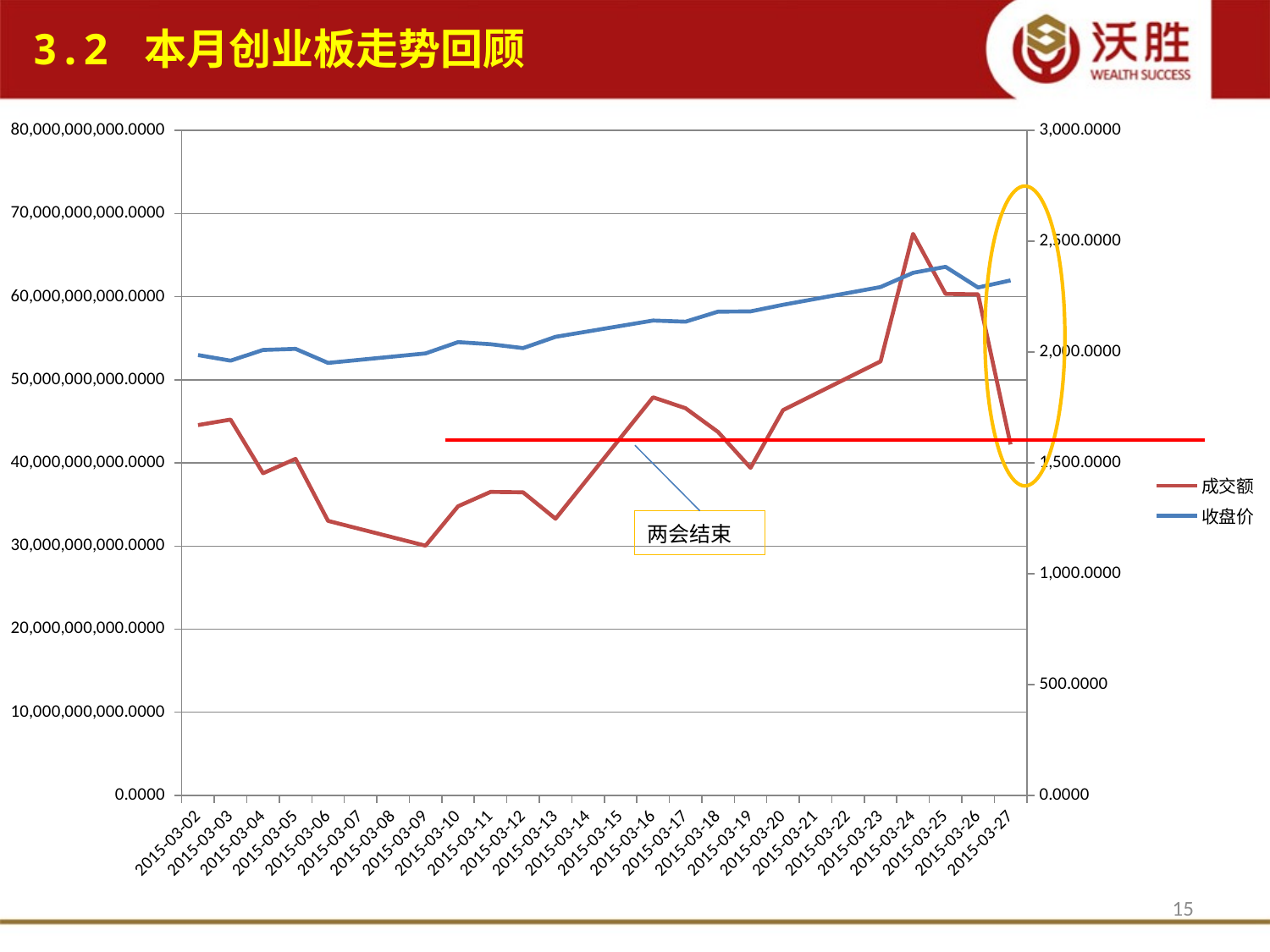

3.2 本月创业板走势回顾

### Chart

| Category | 成交额 | 收盘价 |
|---|---|---|
| 42065 | 44559580039.0999 | 1986.986 |
| 42066 | 45219418526.9 | 1961.743 |
| 42067 | 38762507221.8 | 2009.827 |
| 42068 | 40497958684.1999 | 2014.786 |
| 42069 | 33028801117.0999 | 1951.398 |
| 42072 | 30038668100.7999 | 1994.3899999999999 |
| 42073 | 34781367383.9 | 2045.322 |
| 42074 | 36518956870.5999 | 2035.829 |
| 42075 | 36474065464.4 | 2018.1319999999998 |
| 42076 | 33289259150.0999 | 2069.072 |
| 42079 | 47903344851.5999 | 2142.672 |
| 42080 | 46584786665.9 | 2137.462 |
| 42081 | 43729517446.0 | 2182.919 |
| 42082 | 39413445752.4 | 2183.878 |
| 42083 | 46361445686.5 | 2213.765999999999 |
| 42086 | 52226678228.7999 | 2293.648999999999 |
| 42087 | 67572214688.1999 | 2357.969 |
| 42088 | 60342142375.2999 | 2385.014 |
| 42089 | 60297434889.2 | 2291.7889999999993 |
| 42090 | 42235711246.0999 | 2323.818 |
15